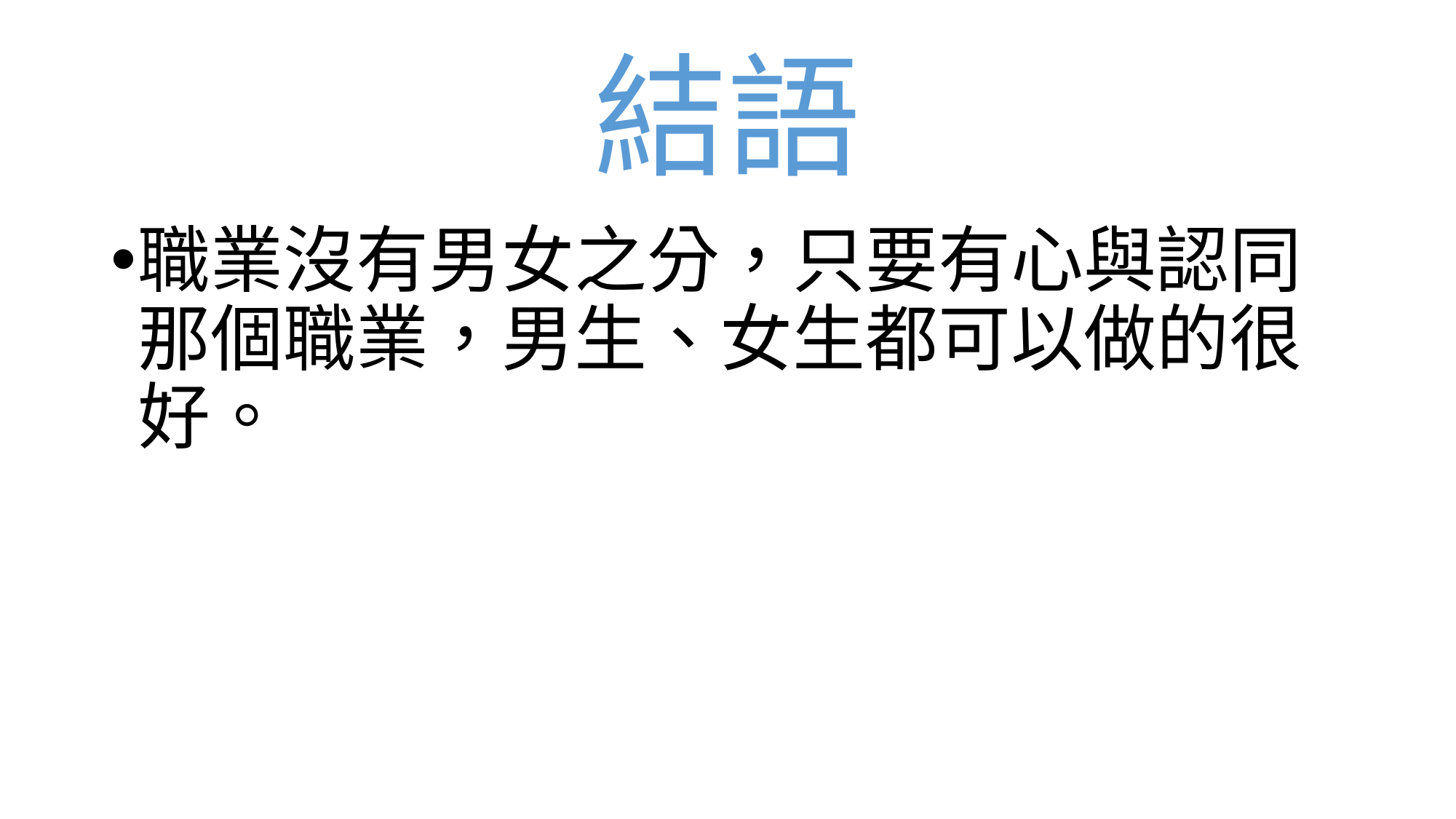

# 結語
職業沒有男女之分，只要有心與認同那個職業，男生、女生都可以做的很好。